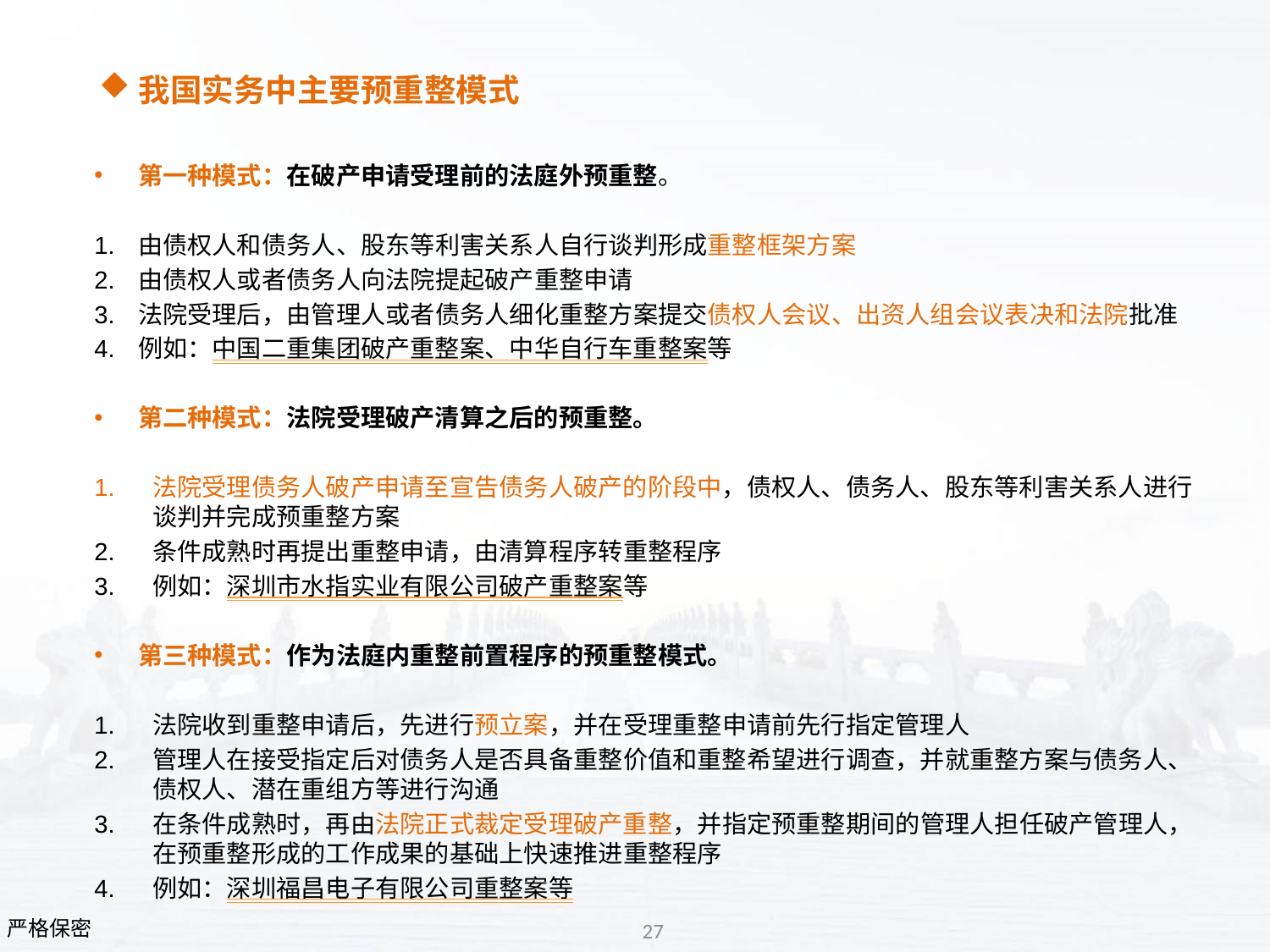

我国实务中主要预重整模式

第一种模式：在破产申请受理前的法庭外预重整。

由债权人和债务人、股东等利害关系人自行谈判形成重整框架方案
由债权人或者债务人向法院提起破产重整申请
法院受理后，由管理人或者债务人细化重整方案提交债权人会议、出资人组会议表决和法院批准
例如：中国二重集团破产重整案、中华自行车重整案等

第二种模式：法院受理破产清算之后的预重整。

法院受理债务人破产申请至宣告债务人破产的阶段中，债权人、债务人、股东等利害关系人进行谈判并完成预重整方案
条件成熟时再提出重整申请，由清算程序转重整程序
例如：深圳市水指实业有限公司破产重整案等

第三种模式：作为法庭内重整前置程序的预重整模式。

法院收到重整申请后，先进行预立案，并在受理重整申请前先行指定管理人
管理人在接受指定后对债务人是否具备重整价值和重整希望进行调查，并就重整方案与债务人、债权人、潜在重组方等进行沟通
在条件成熟时，再由法院正式裁定受理破产重整，并指定预重整期间的管理人担任破产管理人，在预重整形成的工作成果的基础上快速推进重整程序
例如：深圳福昌电子有限公司重整案等

严格保密
27